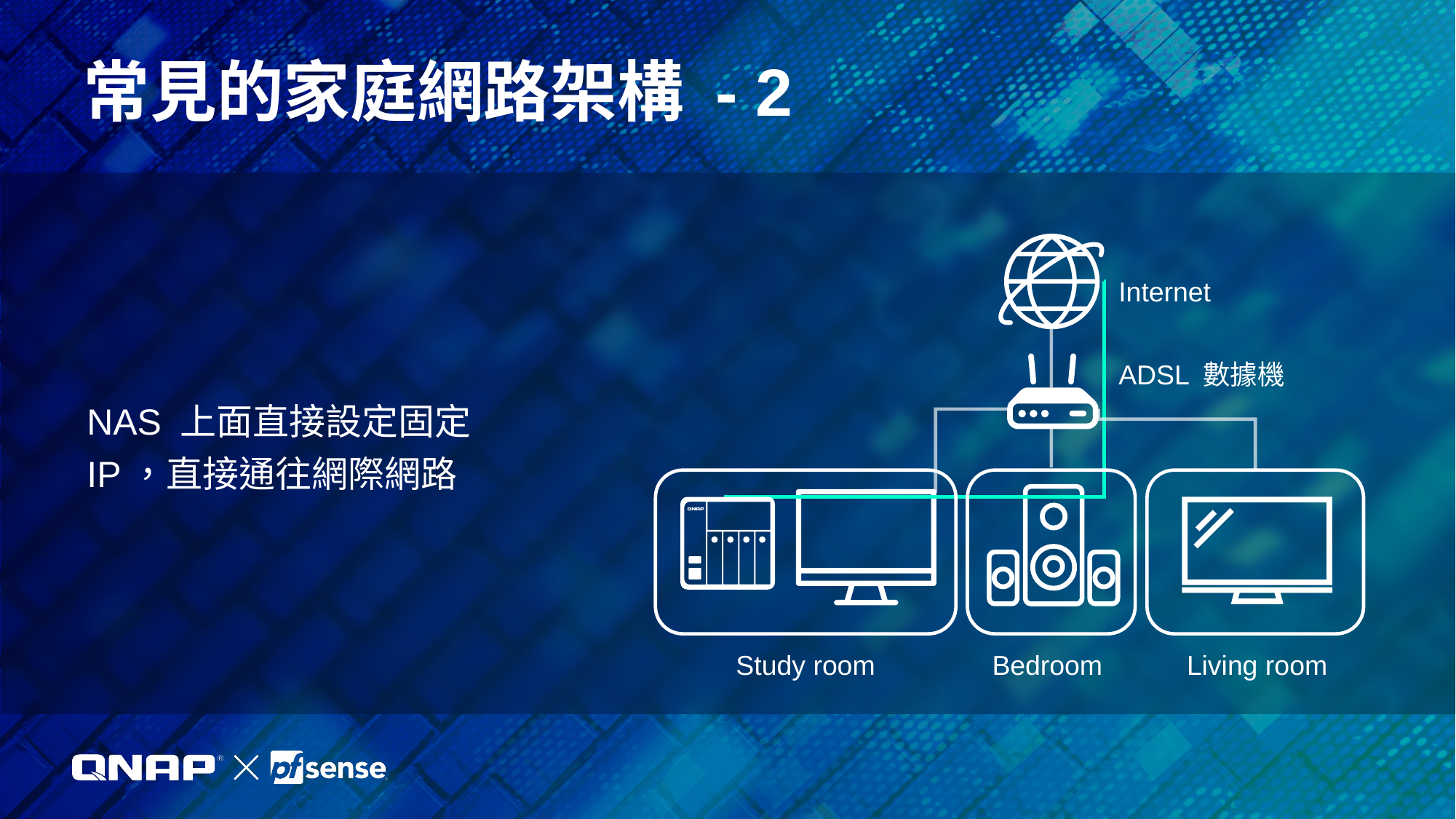

#
常見的家庭網路架構 - 2

Internet
ADSL 數據機

Study room
Bedroom
Living room
NAS 上面直接設定固定IP，直接通往網際網路